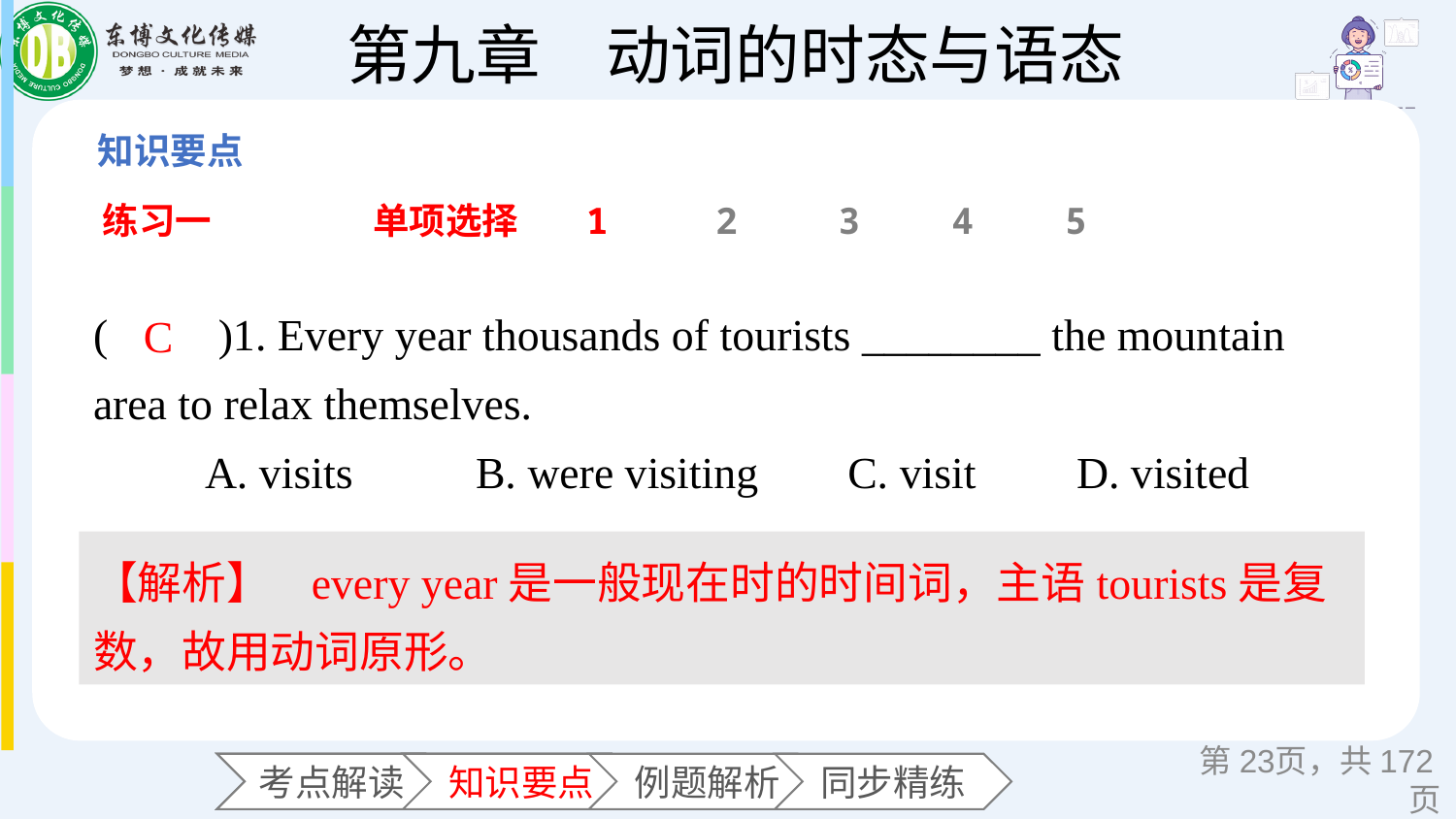

练习一
单项选择
1
2
3
4
5
(　　)1. Every year thousands of tourists ________ the mountain area to relax themselves.
          A. visits           B. were visiting        C. visit         D. visited
C
【解析】   every year是一般现在时的时间词，主语tourists是复数，故用动词原形。
第23页，共172页